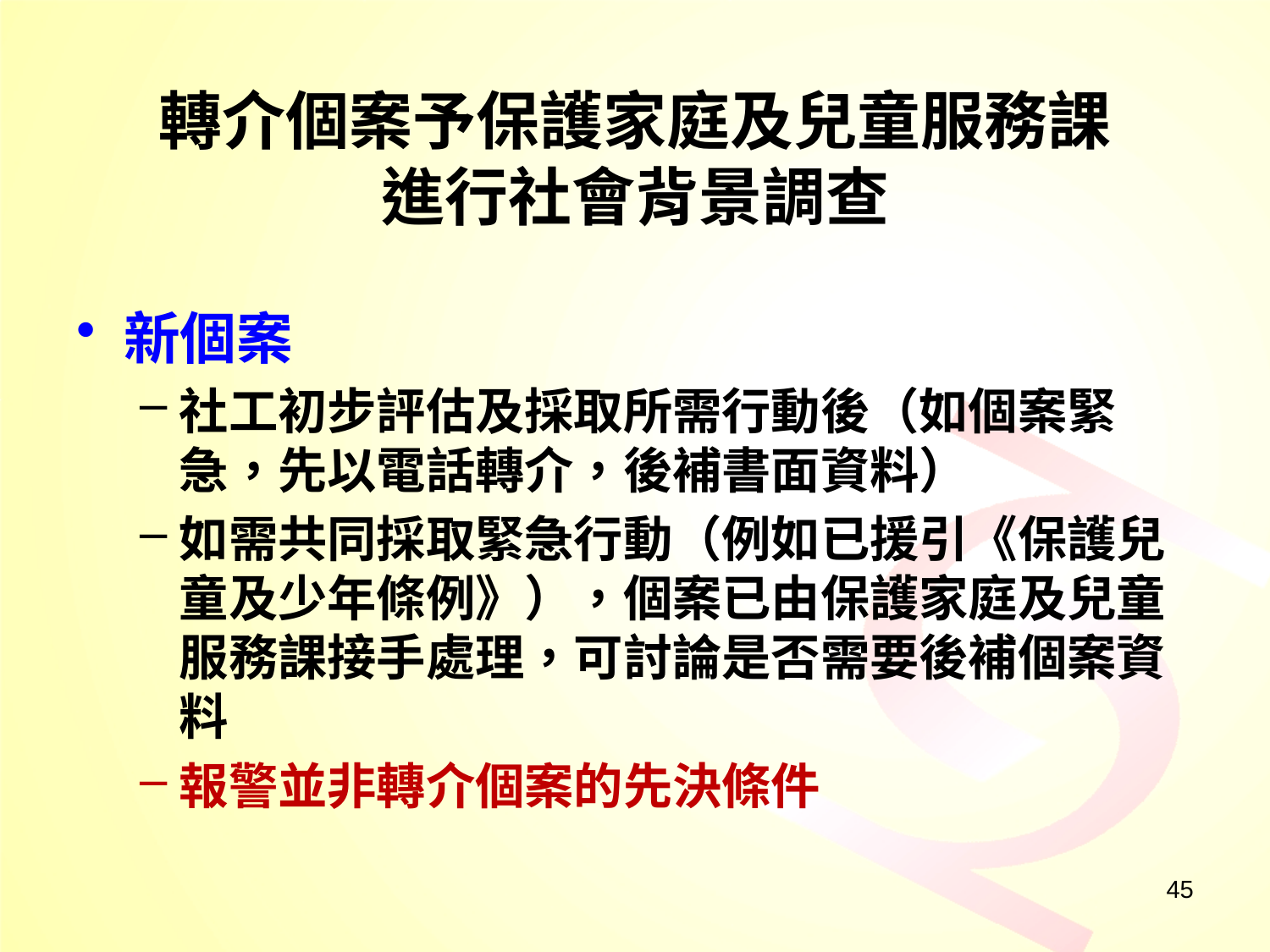

# 轉介個案予保護家庭及兒童服務課 進行社會背景調查
新個案
社工初步評估及採取所需行動後（如個案緊急，先以電話轉介，後補書面資料）
如需共同採取緊急行動（例如已援引《保護兒童及少年條例》），個案已由保護家庭及兒童服務課接手處理，可討論是否需要後補個案資料
報警並非轉介個案的先決條件
45